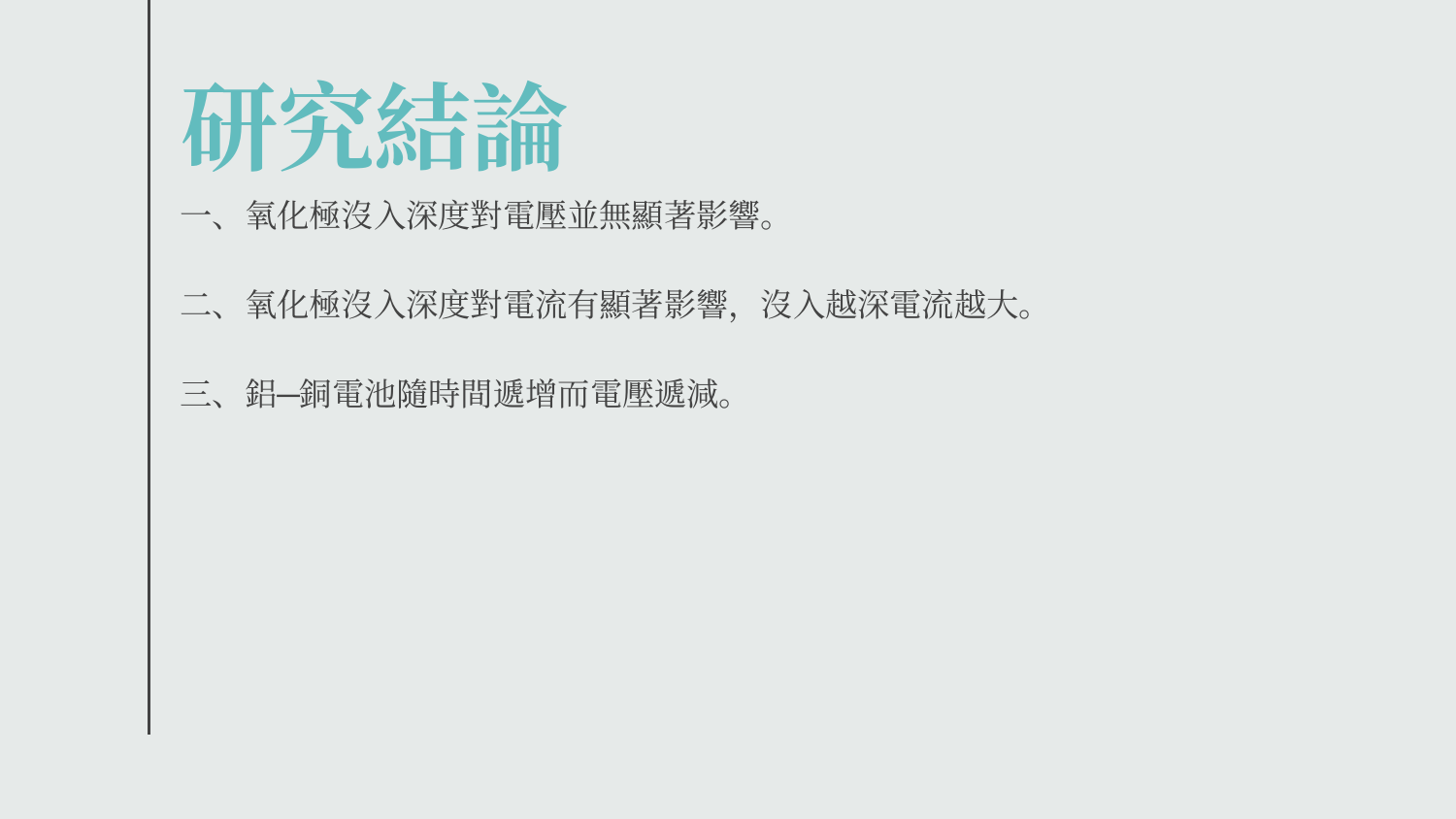

# 研究結論
一、氧化極沒入深度對電壓並無顯著影響。

二、氧化極沒入深度對電流有顯著影響，沒入越深電流越大。

三、鋁─銅電池隨時間遞增而電壓遞減。